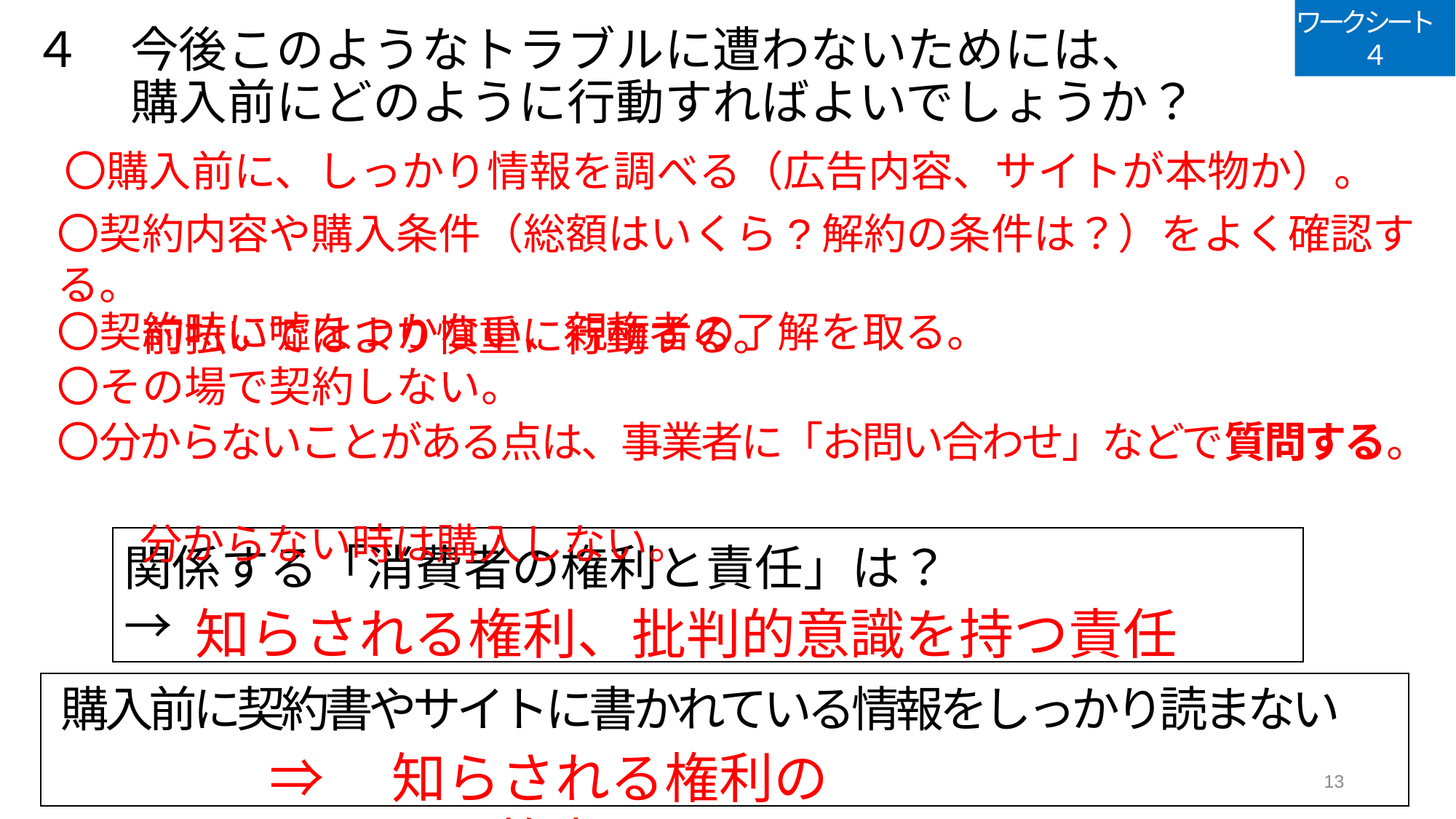

ワークシート　４
４　今後このようなトラブルに遭わないためには、
　　購入前にどのように行動すればよいでしょうか？
〇購入前に、しっかり情報を調べる（広告内容、サイトが本物か）。
〇契約内容や購入条件（総額はいくら?解約の条件は？）をよく確認する。
　　前払いではより慎重に行動する。
〇契約時に噓をつかない、親権者の了解を取る。
〇その場で契約しない。
〇分からないことがある点は、事業者に「お問い合わせ」などで質問する。
　　分からない時は購入しない。
関係する「消費者の権利と責任」は？
→
知らされる権利、批判的意識を持つ責任
購入前に契約書やサイトに書かれている情報をしっかり読まない
⇒　知らされる権利の放棄
13